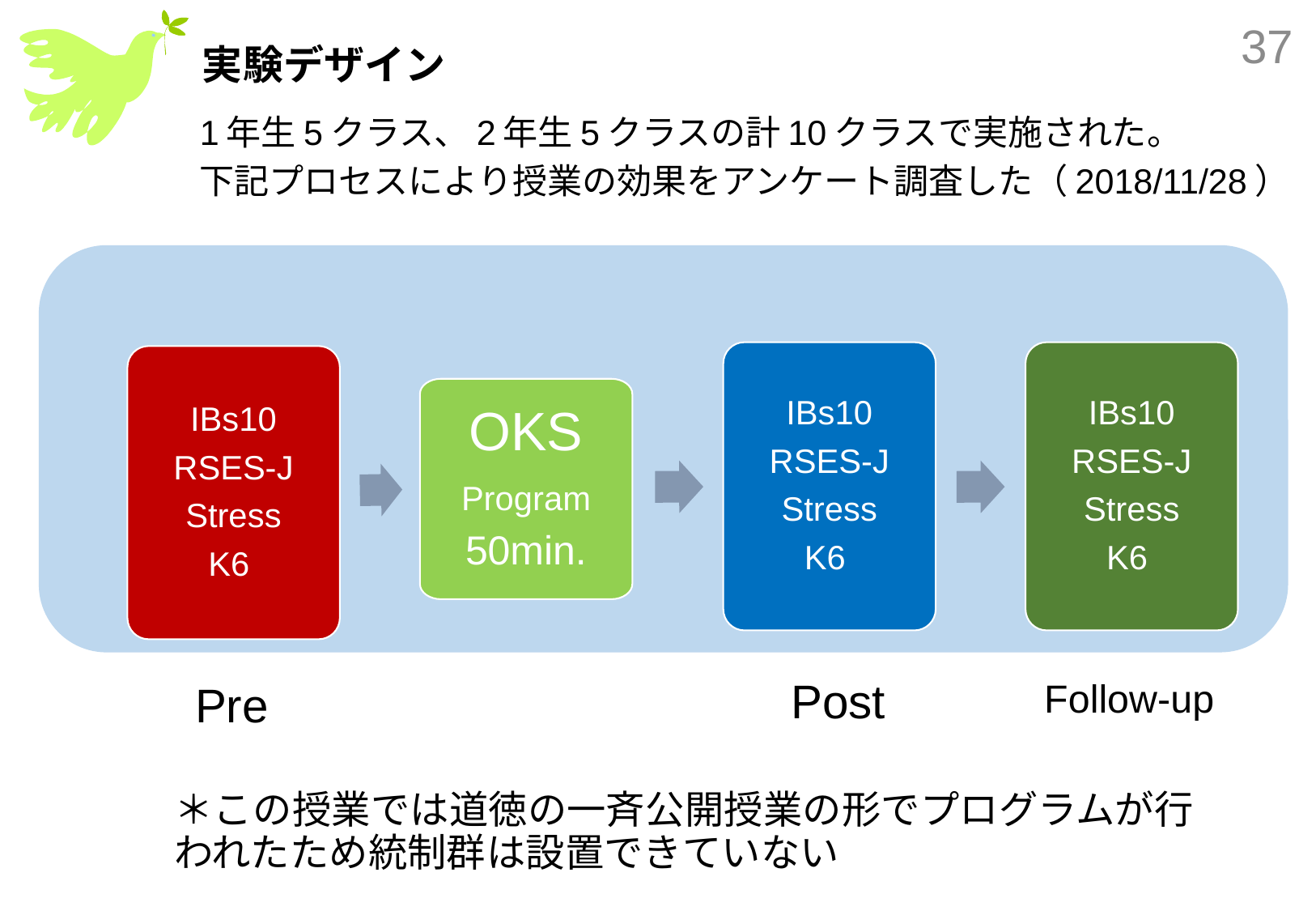

37
# 実験デザイン

1年生5クラス、2年生5クラスの計10クラスで実施された。
下記プロセスにより授業の効果をアンケート調査した（2018/11/28）

IBs10
RSES-J
Stress
K6
IBs10
RSES-J
Stress
K6
IBs10
RSES-J
Stress
K6
OKS
Program
50min.

Post

Follow-up
Pre

＊この授業では道徳の一斉公開授業の形でプログラムが行われたため統制群は設置できていない